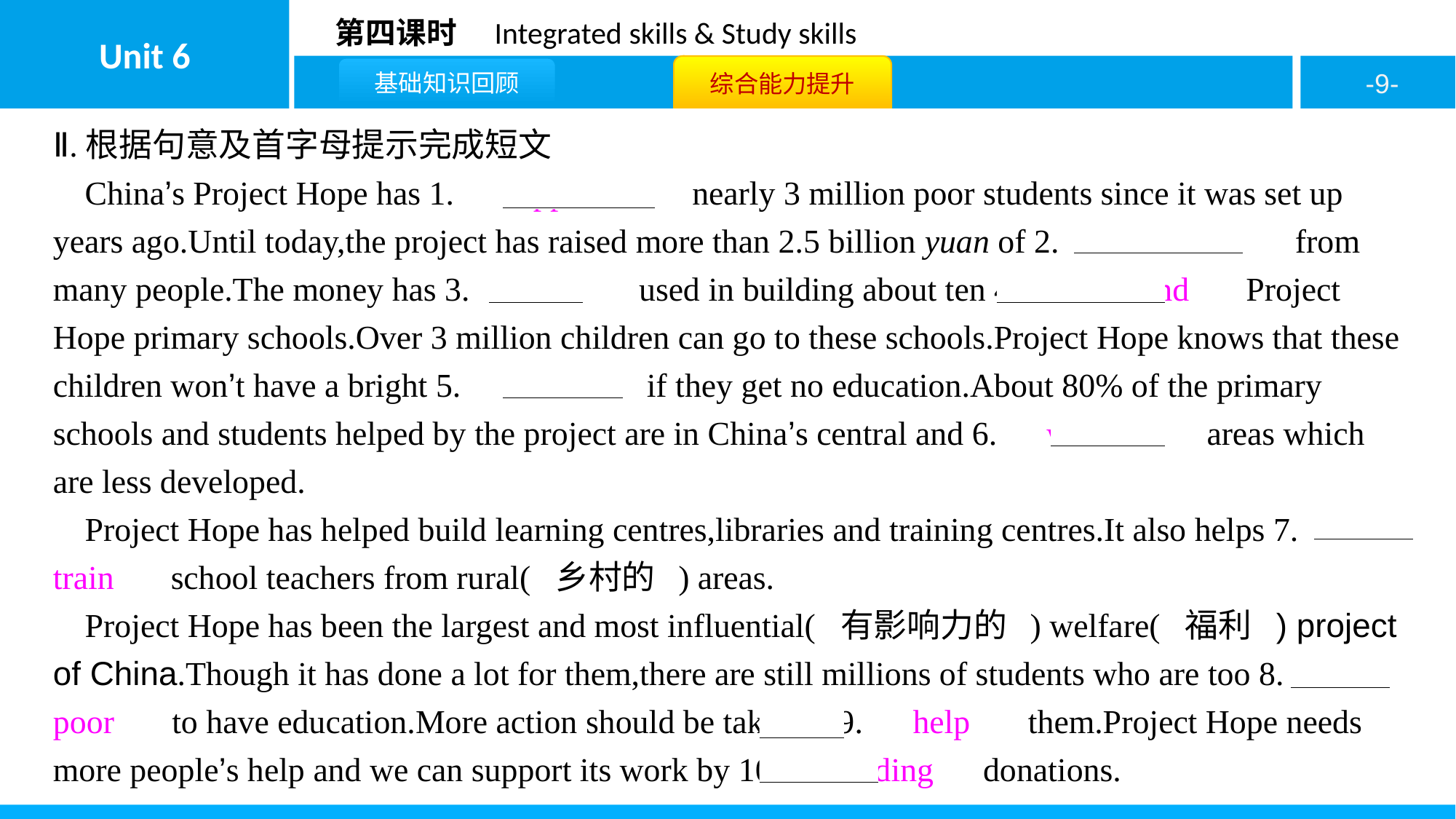

Ⅱ.根据句意及首字母提示完成短文
China’s Project Hope has 1.　supported　 nearly 3 million poor students since it was set up years ago.Until today,the project has raised more than 2.5 billion yuan of 2.　donations　 from many people.The money has 3.　been　 used in building about ten 4.　thousand　 Project Hope primary schools.Over 3 million children can go to these schools.Project Hope knows that these children won’t have a bright 5.　future　 if they get no education.About 80% of the primary schools and students helped by the project are in China’s central and 6.　western　 areas which are less developed.
Project Hope has helped build learning centres,libraries and training centres.It also helps 7.　train　 school teachers from rural(  乡村的  ) areas.
Project Hope has been the largest and most influential(  有影响力的  ) welfare(  福利  ) project of China.Though it has done a lot for them,there are still millions of students who are too 8.　poor　 to have education.More action should be taken to 9.　help　 them.Project Hope needs more people’s help and we can support its work by 10.　sending　donations.